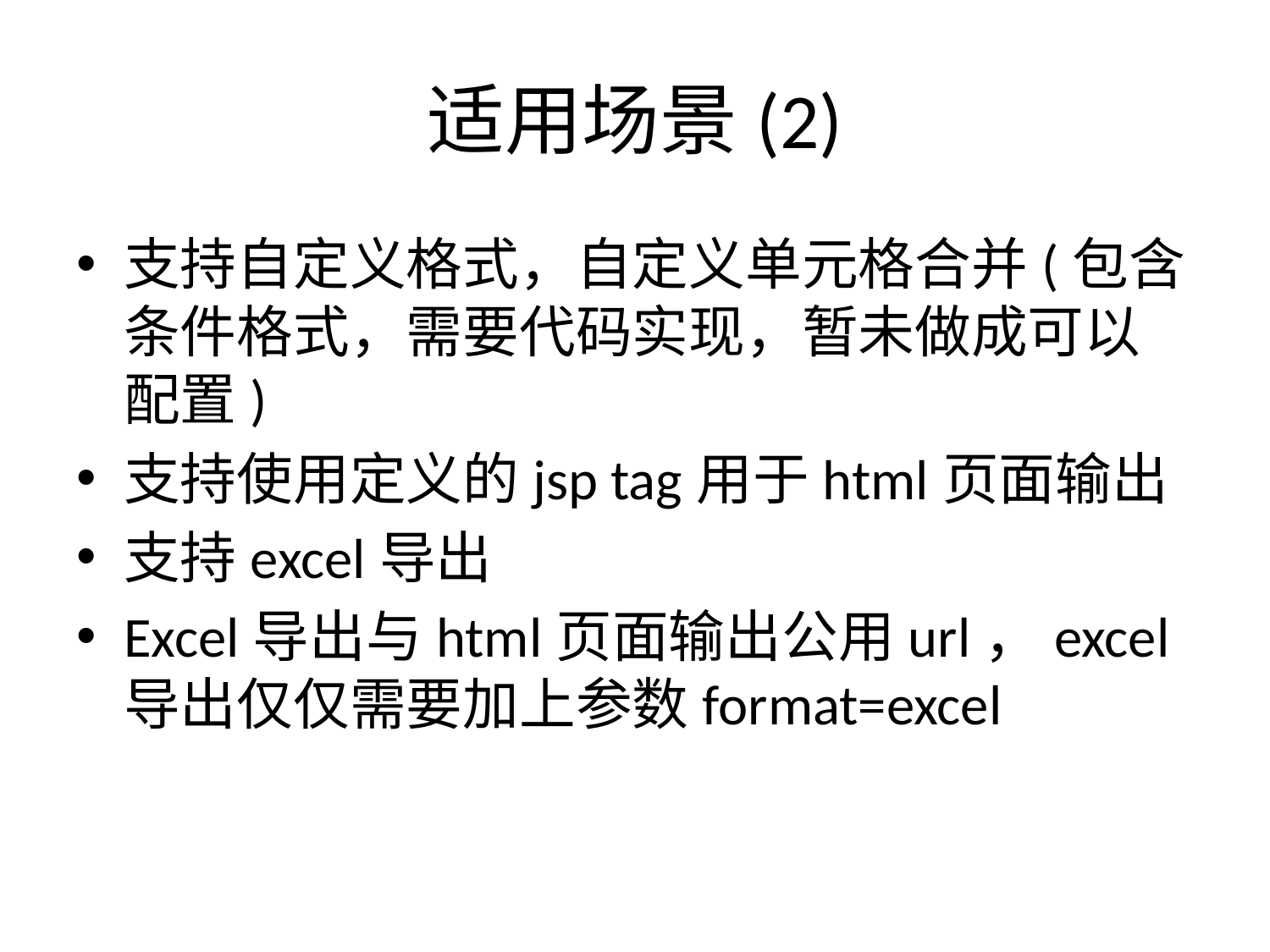

# 适用场景(2)
支持自定义格式，自定义单元格合并(包含条件格式，需要代码实现，暂未做成可以配置)
支持使用定义的jsp tag用于html页面输出
支持excel导出
Excel导出与html页面输出公用url，excel导出仅仅需要加上参数format=excel